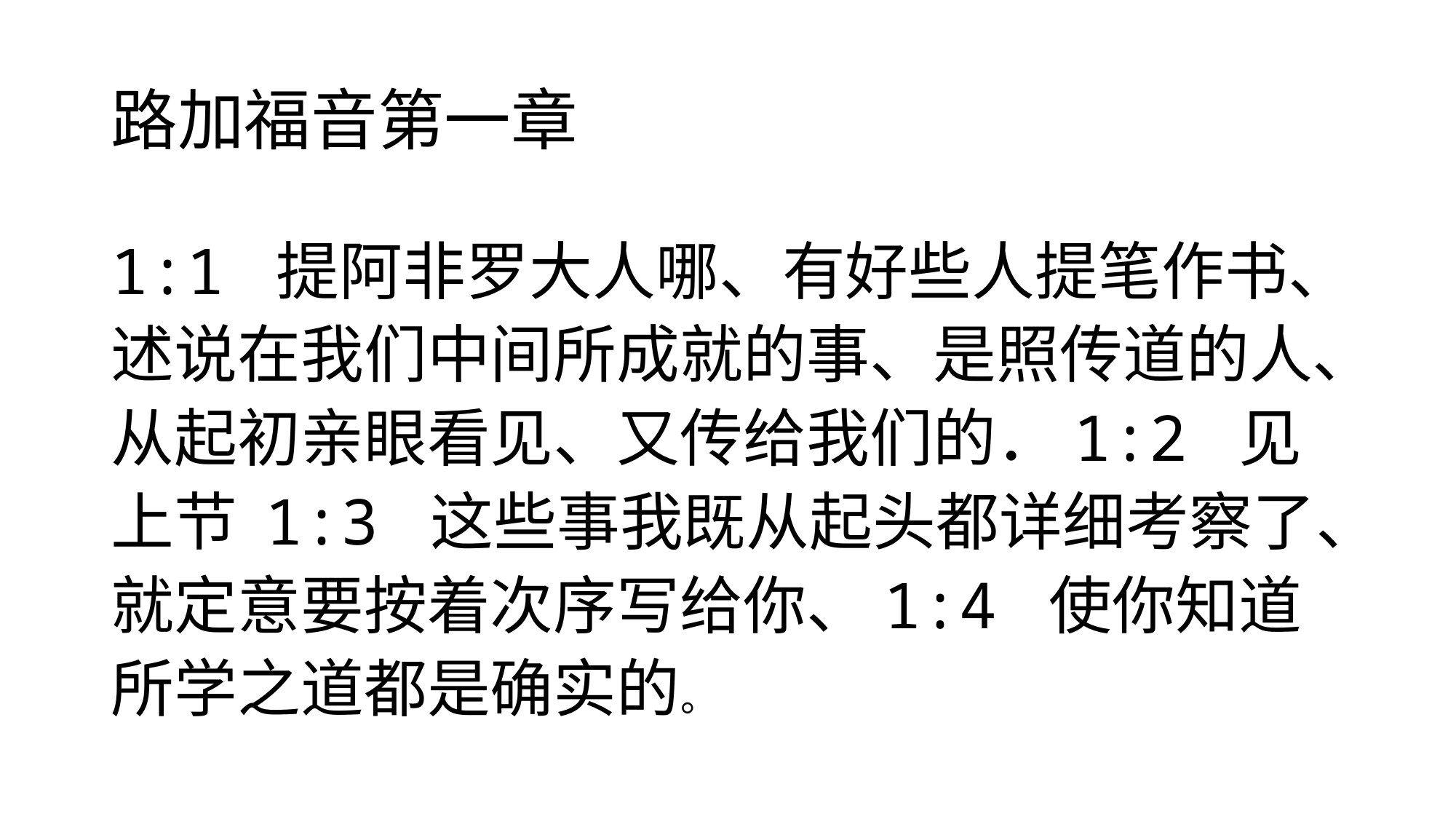

# 路加福音第一章
1:1 提阿非罗大人哪、有好些人提笔作书、述说在我们中间所成就的事、是照传道的人、从起初亲眼看见、又传给我们的．1:2 见上节 1:3 这些事我既从起头都详细考察了、就定意要按着次序写给你、1:4 使你知道所学之道都是确实的。